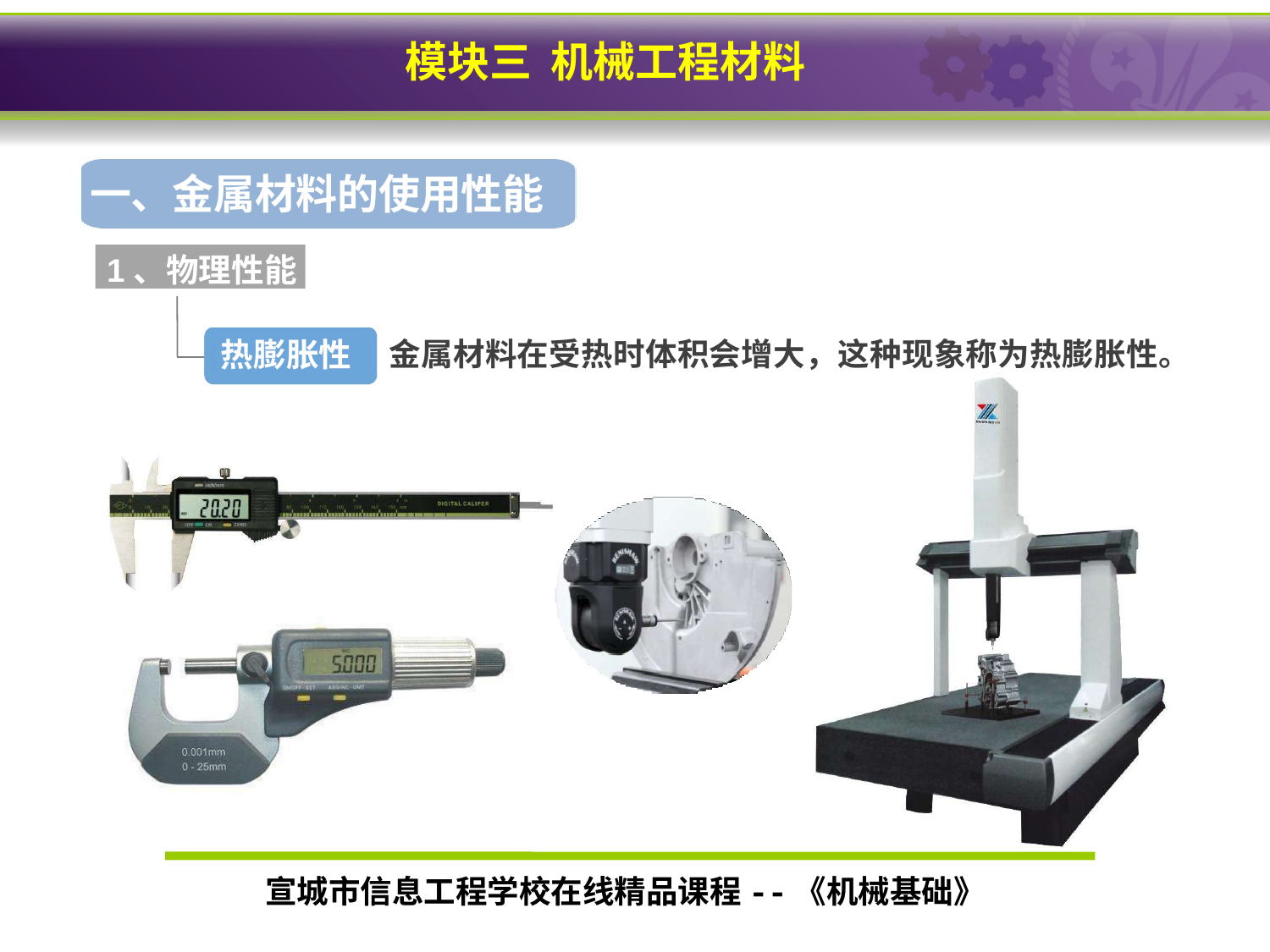

一、金属材料的使用性能
1、物理性能

热膨胀性
金属材料在受热时体积会增大，这种现象称为热膨胀性。